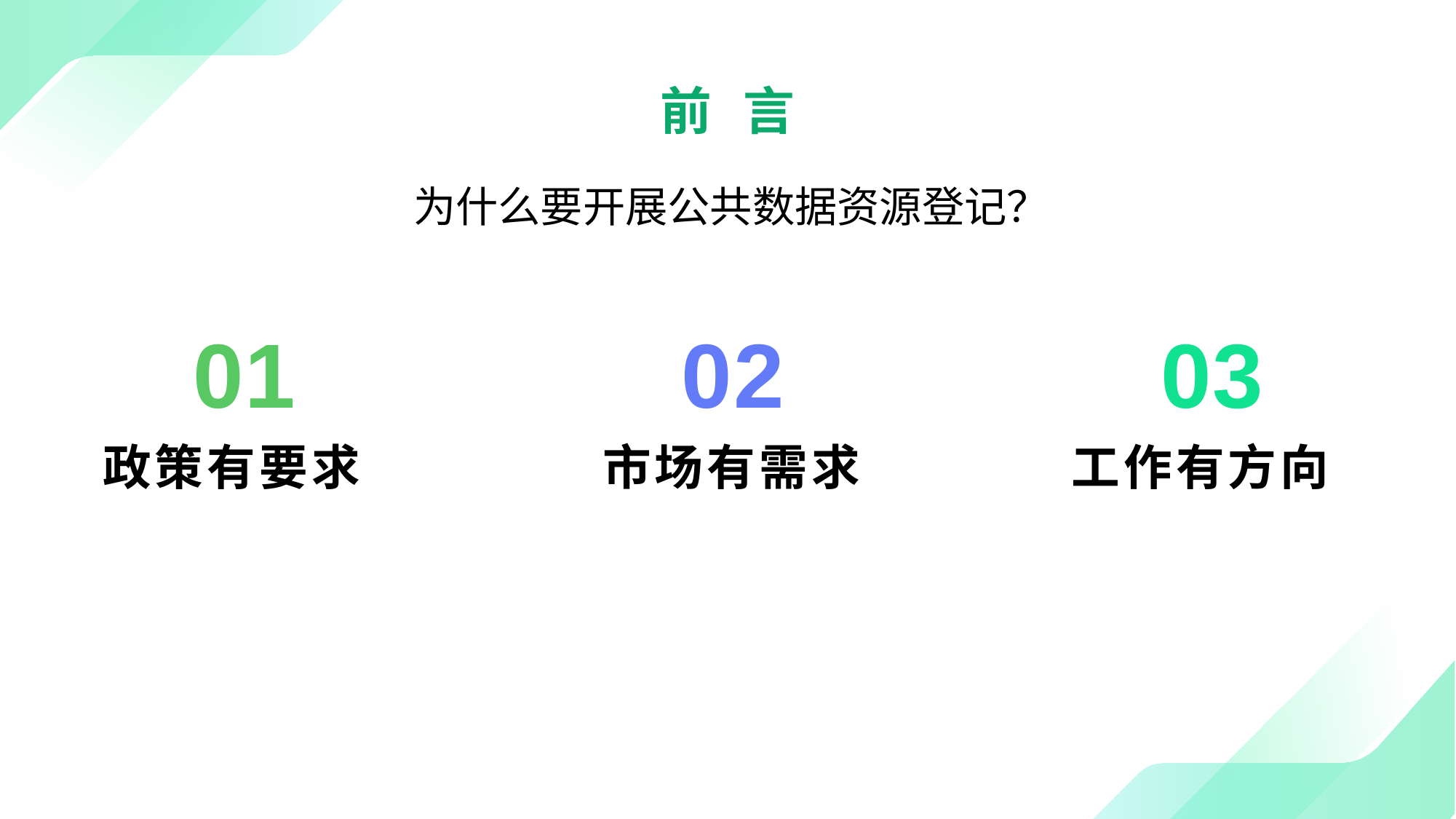

前  言
为什么要开展公共数据资源登记？
01
02
03
政策有要求
市场有需求
工作有方向